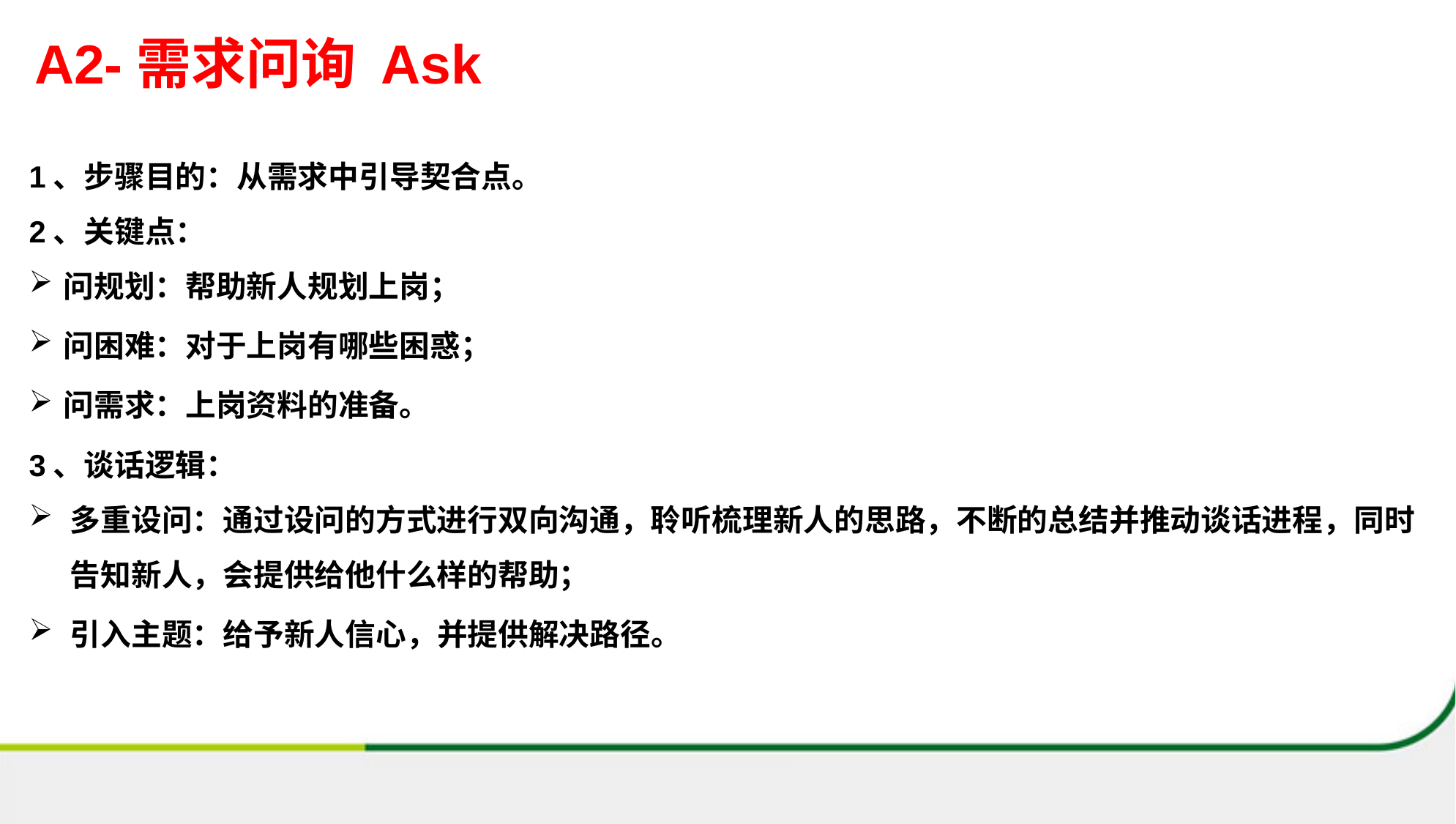

A2-需求问询 Ask
1、步骤目的：从需求中引导契合点。
2、关键点：
问规划：帮助新人规划上岗；
问困难：对于上岗有哪些困惑；
问需求：上岗资料的准备。
3、谈话逻辑：
多重设问：通过设问的方式进行双向沟通，聆听梳理新人的思路，不断的总结并推动谈话进程，同时告知新人，会提供给他什么样的帮助；
引入主题：给予新人信心，并提供解决路径。